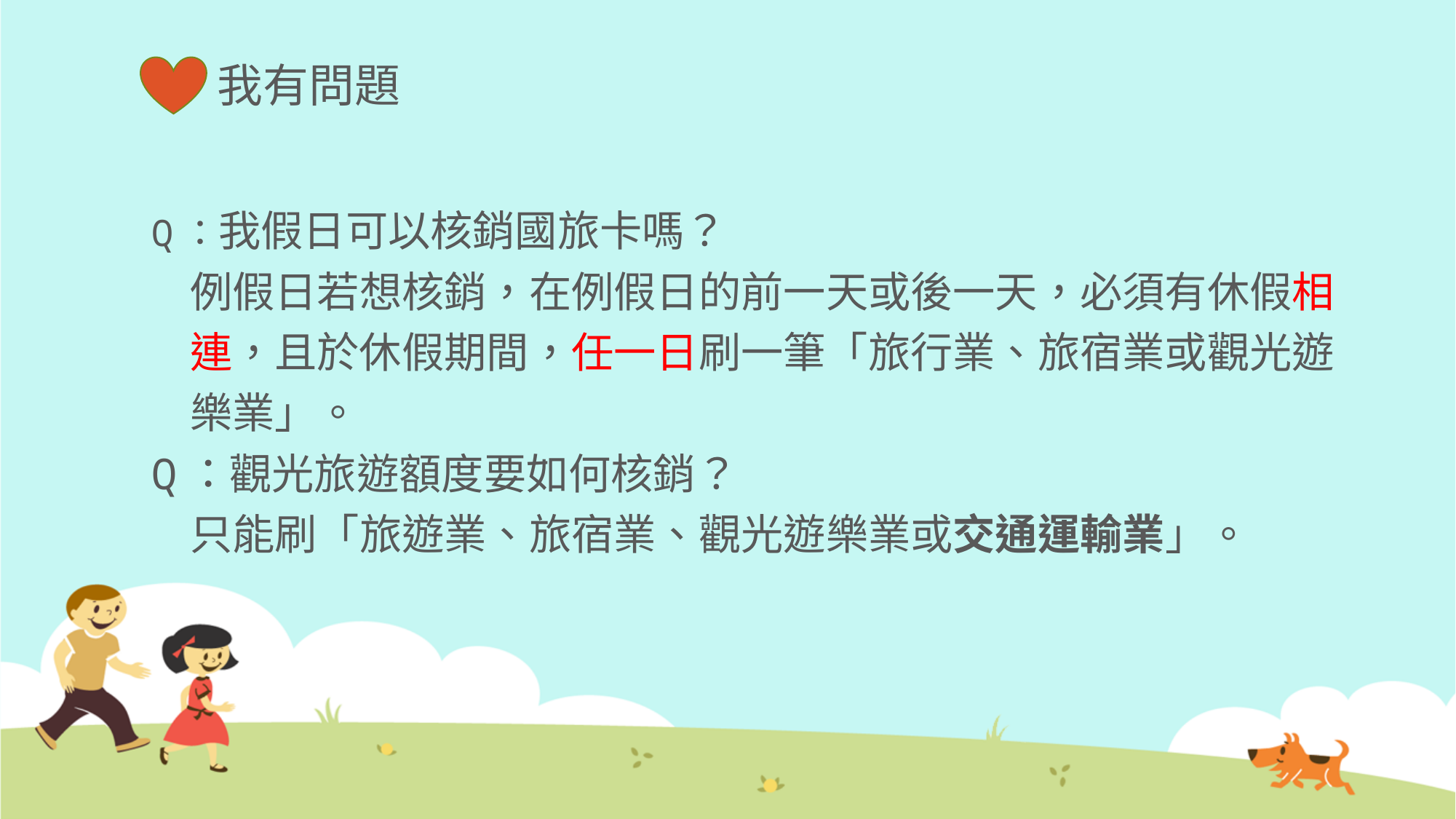

# 我有問題

Q：我假日可以核銷國旅卡嗎？
   例假日若想核銷，在例假日的前一天或後一天，必須有休假相
   連，且於休假期間，任一日刷一筆「旅行業、旅宿業或觀光遊
   樂業」。
Q：觀光旅遊額度要如何核銷？
   只能刷「旅遊業、旅宿業、觀光遊樂業或交通運輸業」。